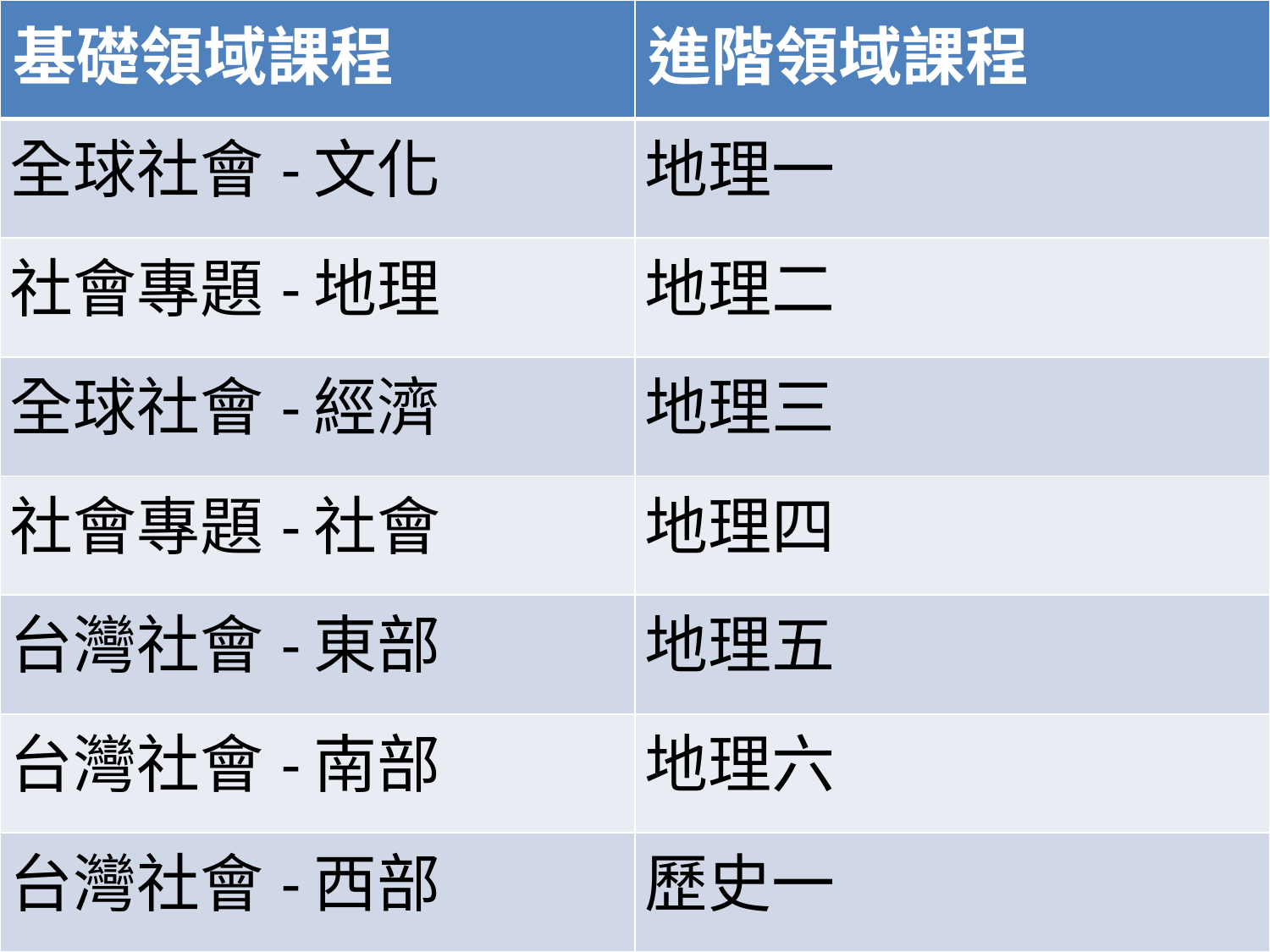

| 基礎領域課程 | 進階領域課程 |
| --- | --- |
| 全球社會-文化 | 地理一 |
| 社會專題-地理 | 地理二 |
| 全球社會-經濟 | 地理三 |
| 社會專題-社會 | 地理四 |
| 台灣社會-東部 | 地理五 |
| 台灣社會-南部 | 地理六 |
| 台灣社會-西部 | 歷史一 |
| 台灣社會-北部 | 歷史二 |
#